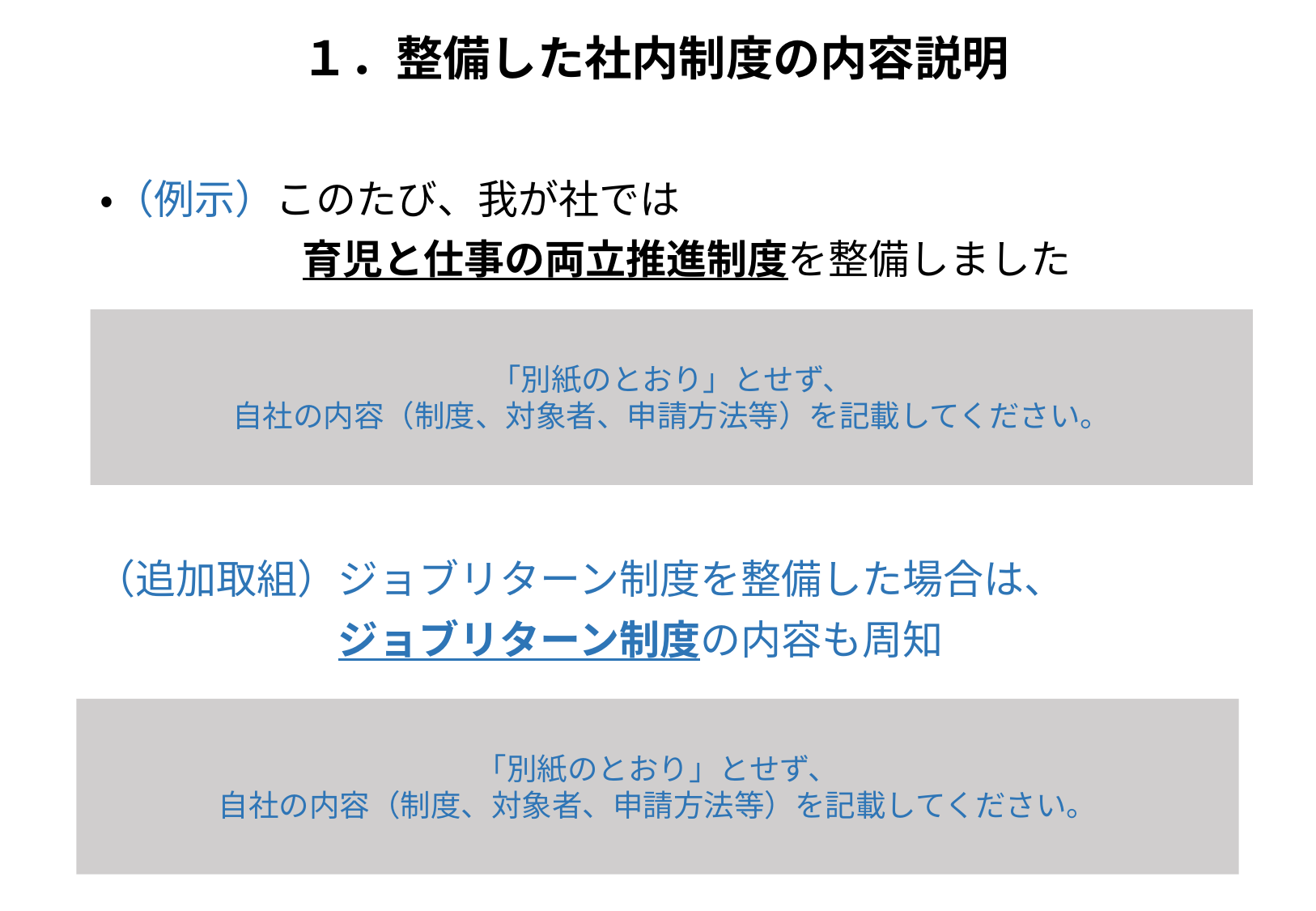

# １．整備した社内制度の内容説明
・（例示）このたび、我が社では
　　　　　育児と仕事の両立推進制度を整備しました
「別紙のとおり」とせず、
自社の内容（制度、対象者、申請方法等）を記載してください。
（追加取組）ジョブリターン制度を整備した場合は、
　　　　　　ジョブリターン制度の内容も周知
「別紙のとおり」とせず、
自社の内容（制度、対象者、申請方法等）を記載してください。